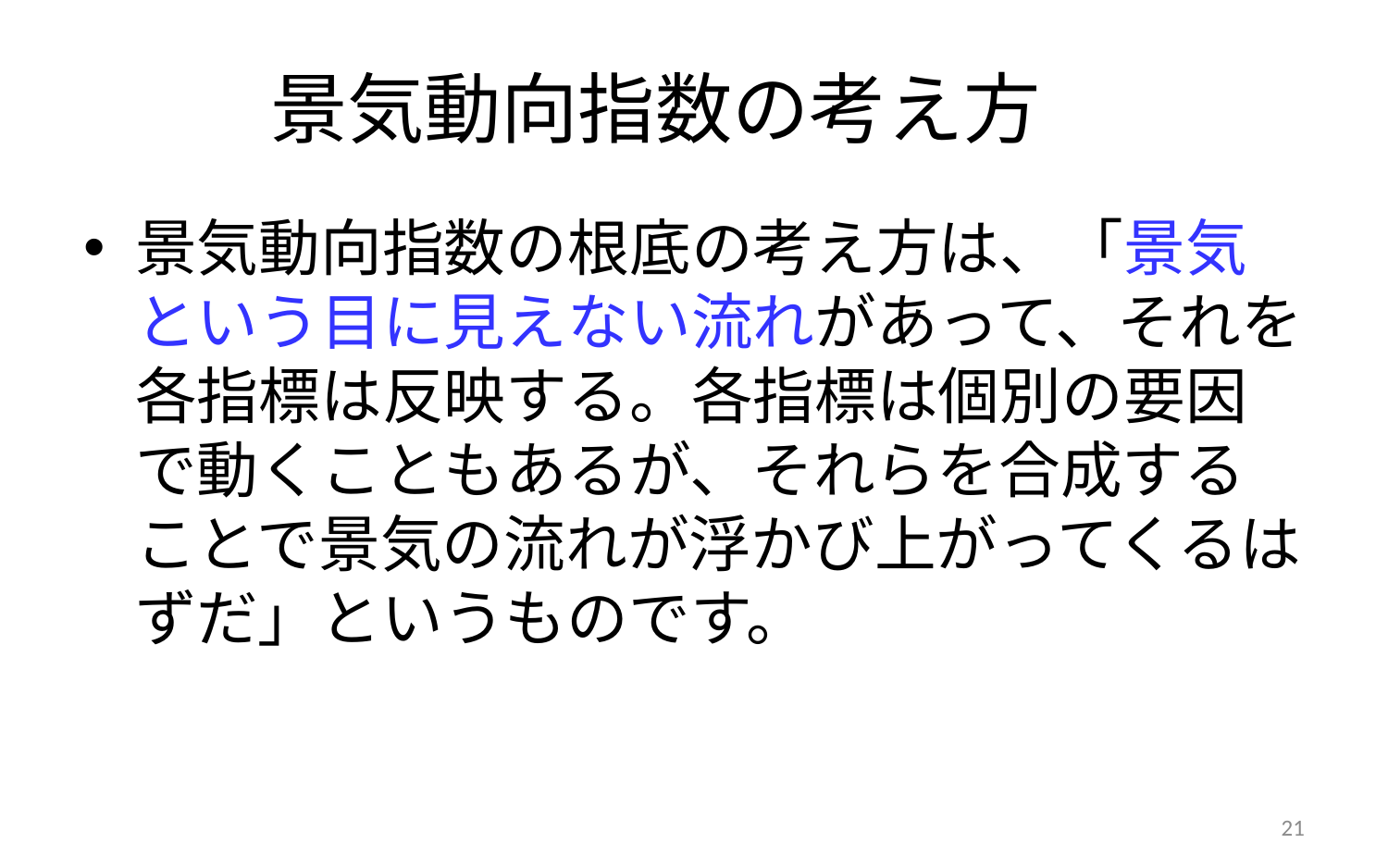

# 景気動向指数の考え方
景気動向指数の根底の考え方は、「景気という目に見えない流れがあって、それを各指標は反映する。各指標は個別の要因で動くこともあるが、それらを合成することで景気の流れが浮かび上がってくるはずだ」というものです。
21